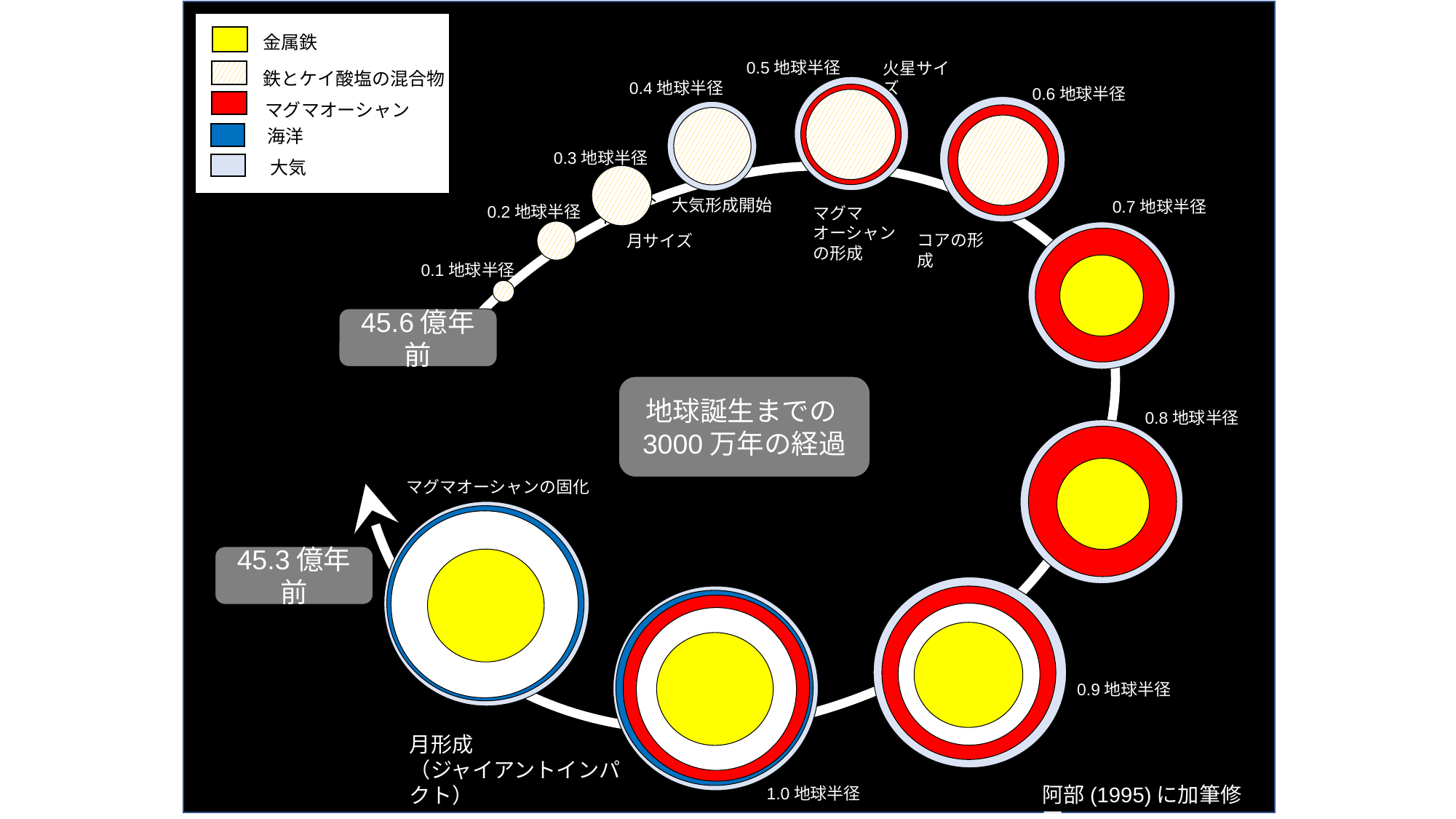

金属鉄

鉄とケイ酸塩の混合物

マグマオーシャン
海洋

大気

0.5地球半径
火星サイズ
0.4地球半径

0.6地球半径

0.3地球半径

大気形成開始
0.7地球半径

0.2地球半径

マグマ
オーシャン
の形成
コアの形成
月サイズ
0.1地球半径

45.6億年前
地球誕生までの3000万年の経過
0.8地球半径

マグマオーシャンの固化

45.3億年前

0.9地球半径
月形成
（ジャイアントインパクト）
阿部(1995)に加筆修正
1.0地球半径